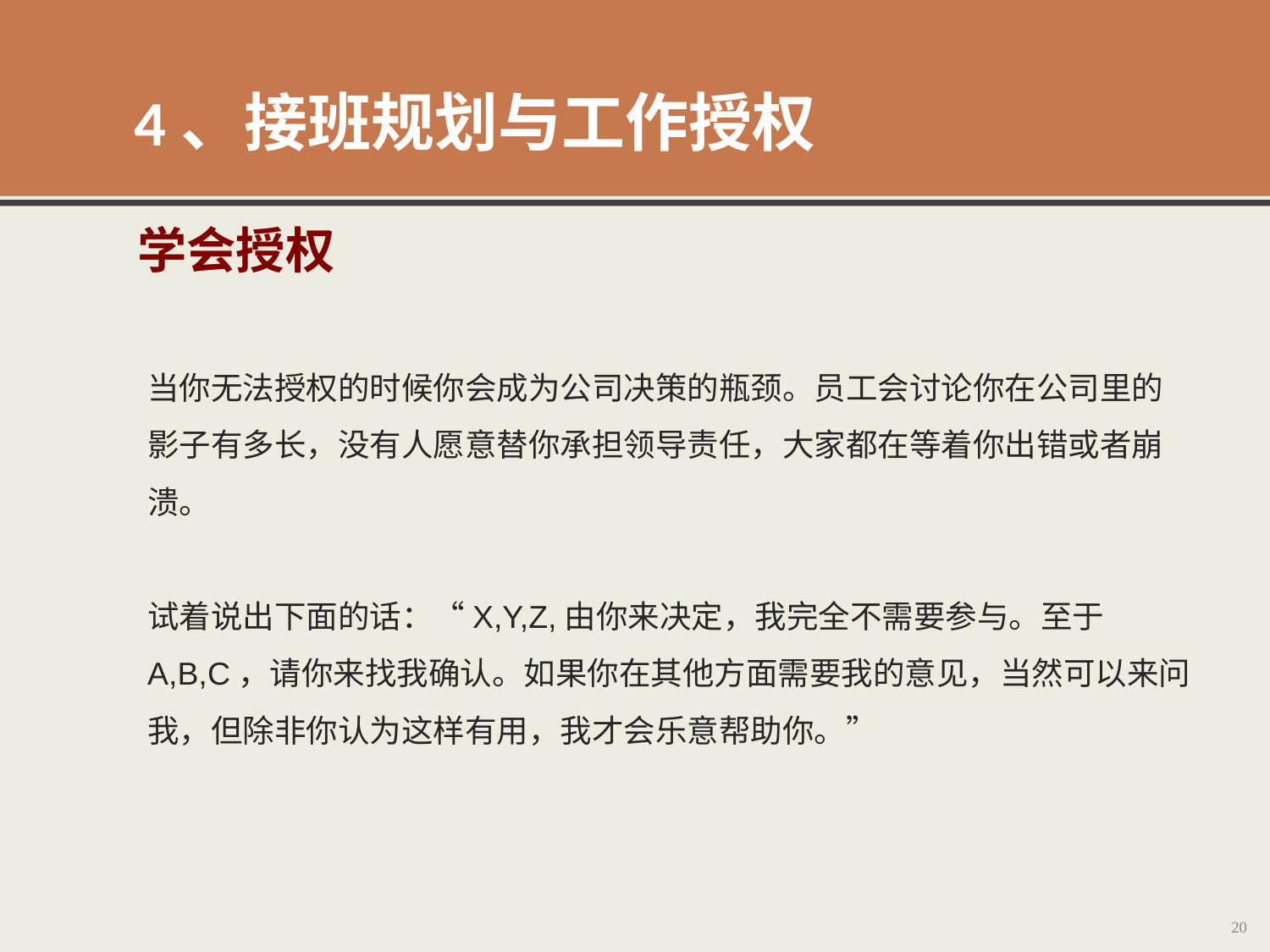

4、接班规划与工作授权

学会授权
当你无法授权的时候你会成为公司决策的瓶颈。员工会讨论你在公司里的影子有多长，没有人愿意替你承担领导责任，大家都在等着你出错或者崩溃。

试着说出下面的话：“X,Y,Z,由你来决定，我完全不需要参与。至于A,B,C，请你来找我确认。如果你在其他方面需要我的意见，当然可以来问我，但除非你认为这样有用，我才会乐意帮助你。”
20